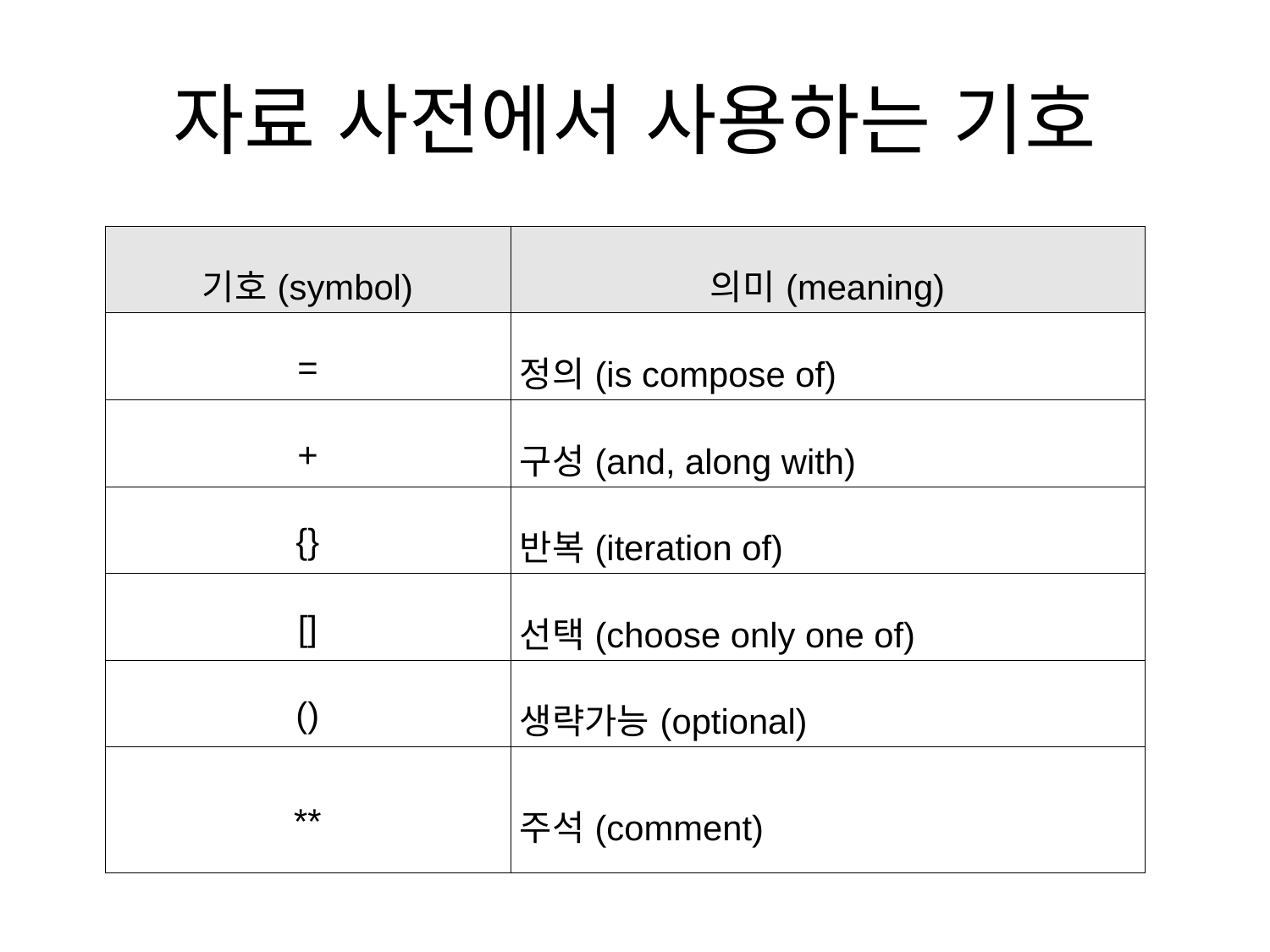

# 자료 사전에서 사용하는 기호
| 기호(symbol) | 의미(meaning) |
| --- | --- |
| = | 정의(is compose of) |
| + | 구성(and, along with) |
| {} | 반복(iteration of) |
| [] | 선택(choose only one of) |
| () | 생략가능(optional) |
| \*\* | 주석(comment) |